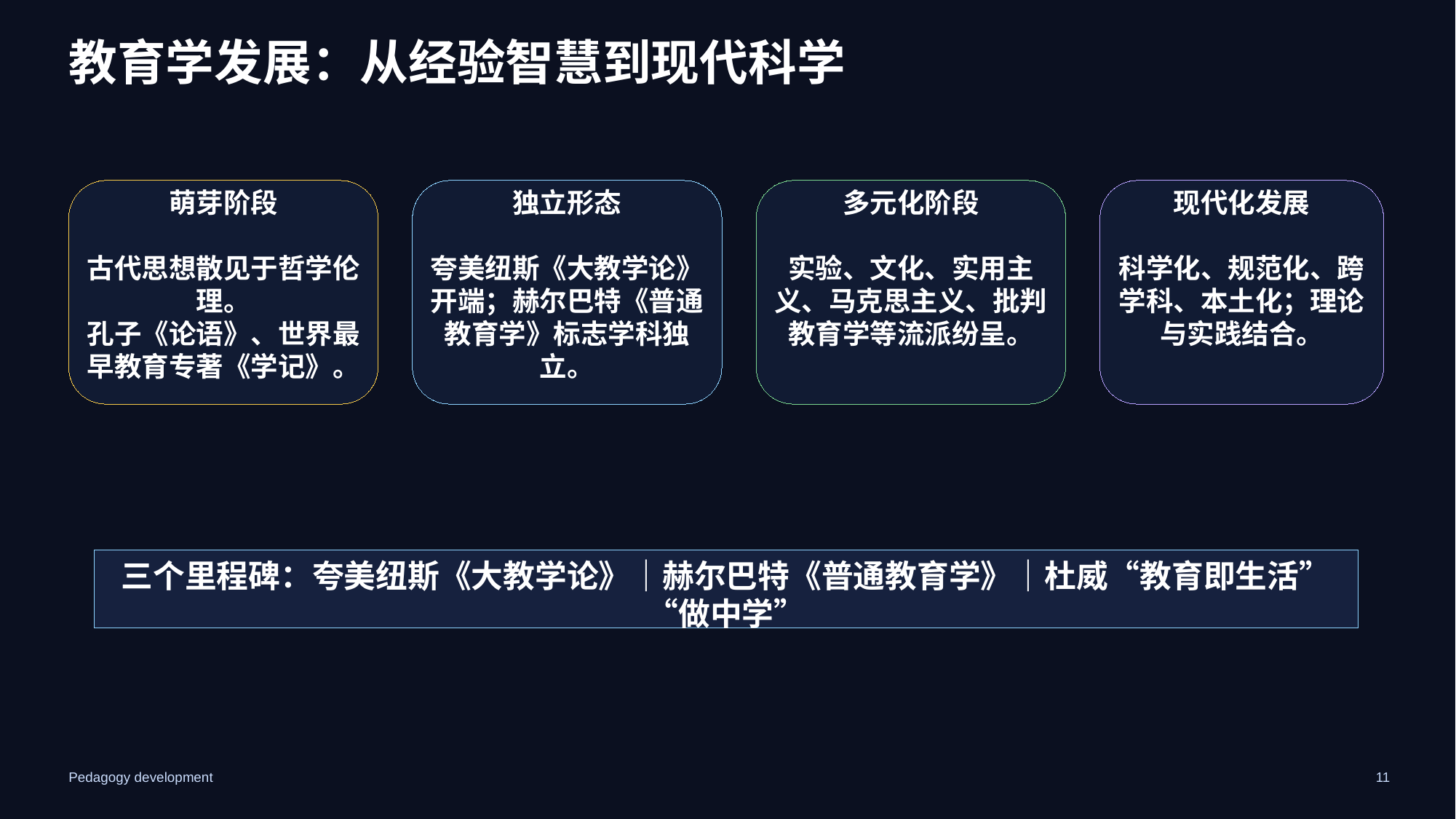

# 教育学发展
教育学发展：从经验智慧到现代科学

萌芽阶段

古代思想散见于哲学伦理。
孔子《论语》、世界最早教育专著《学记》。

独立形态

夸美纽斯《大教学论》开端；赫尔巴特《普通教育学》标志学科独立。

多元化阶段

实验、文化、实用主义、马克思主义、批判教育学等流派纷呈。

现代化发展

科学化、规范化、跨学科、本土化；理论与实践结合。
三个里程碑：夸美纽斯《大教学论》｜赫尔巴特《普通教育学》｜杜威“教育即生活”“做中学”
Pedagogy development
11